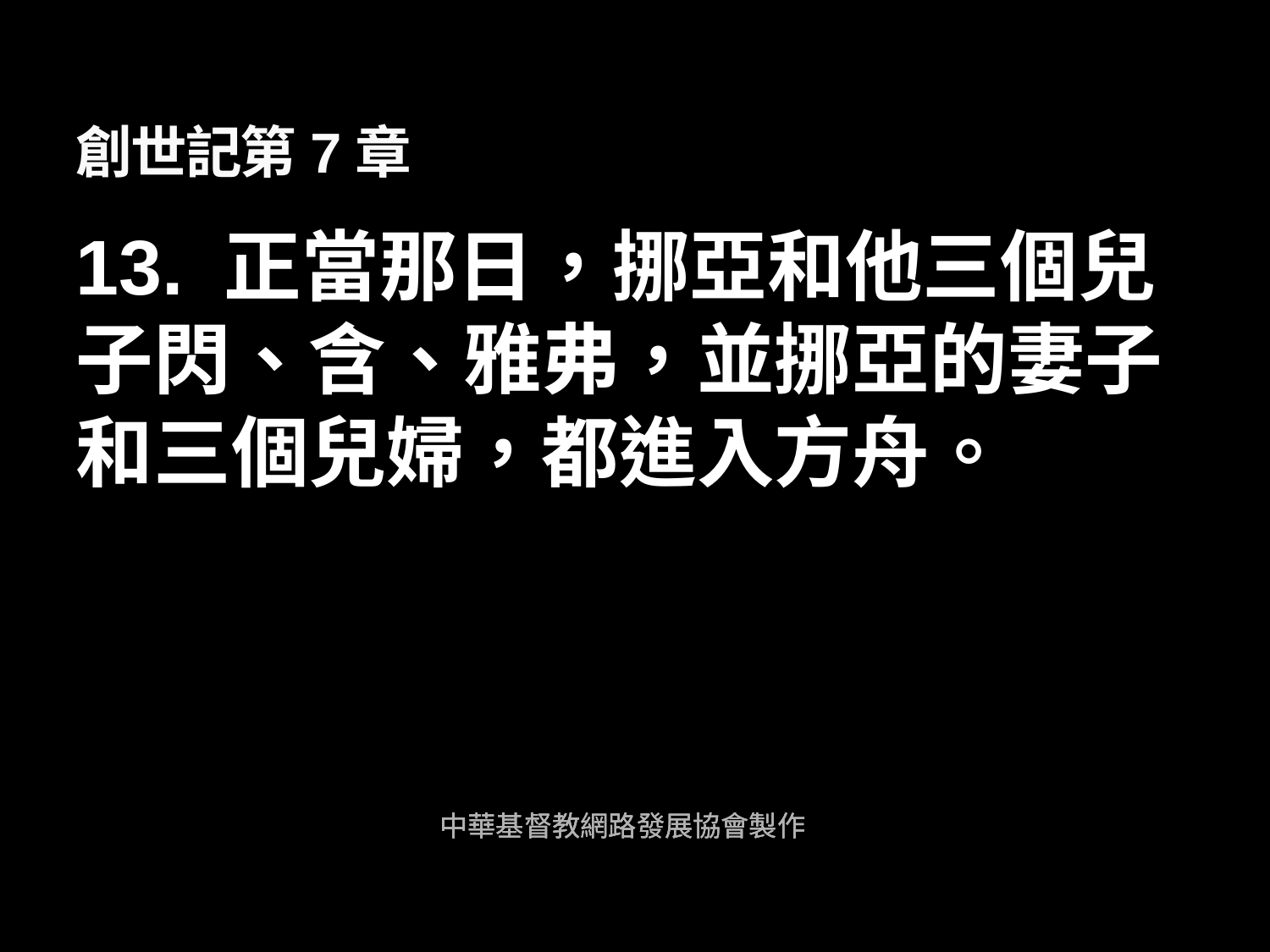

# 創世記第7章
13. 正當那日，挪亞和他三個兒子閃、含、雅弗，並挪亞的妻子和三個兒婦，都進入方舟。